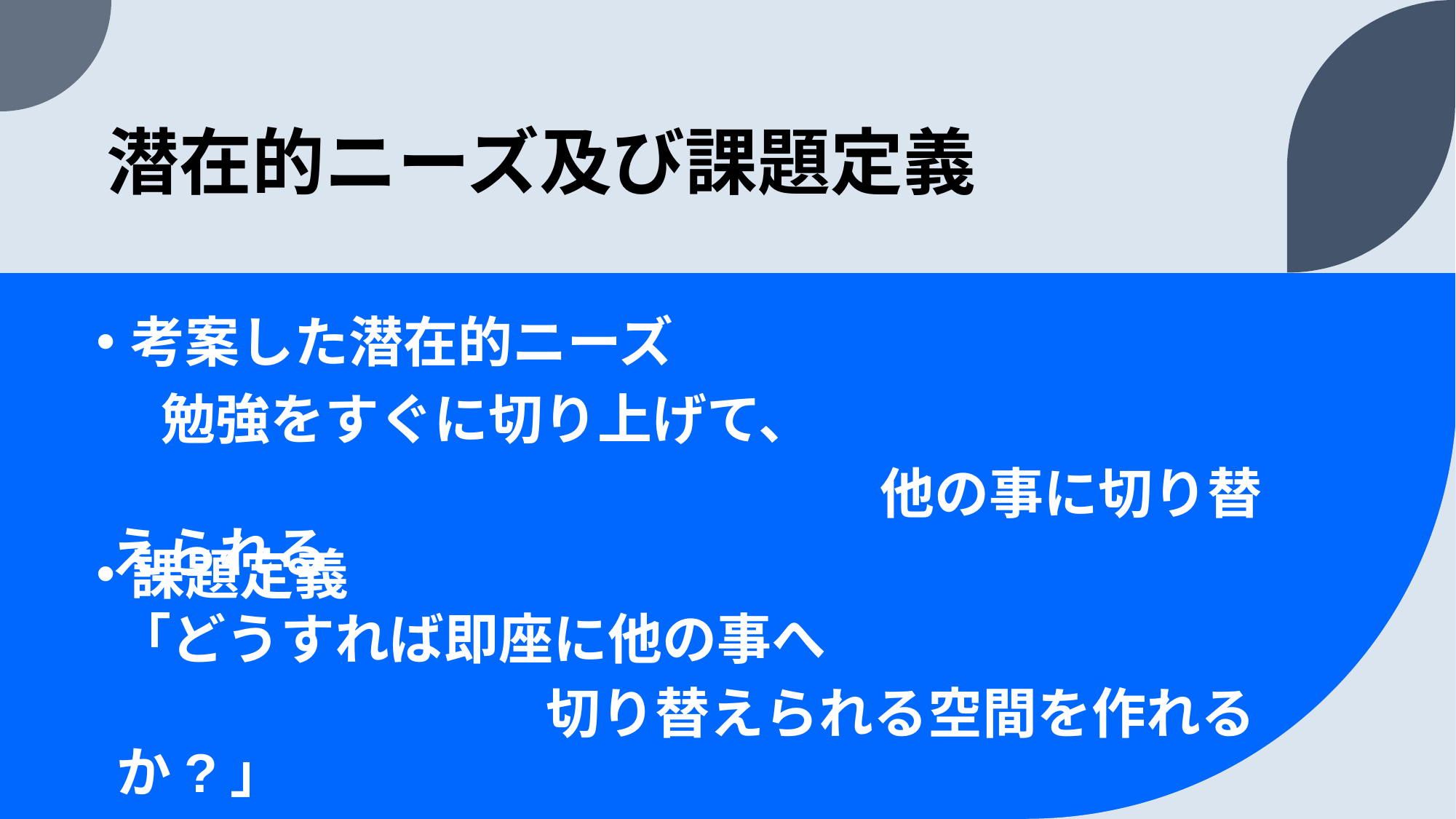

潜在的ニーズ及び課題定義
考案した潜在的ニーズ
  勉強をすぐに切り上げて、
                                        他の事に切り替えられる
課題定義
「どうすれば即座に他の事へ
                      切り替えられる空間を作れるか?」